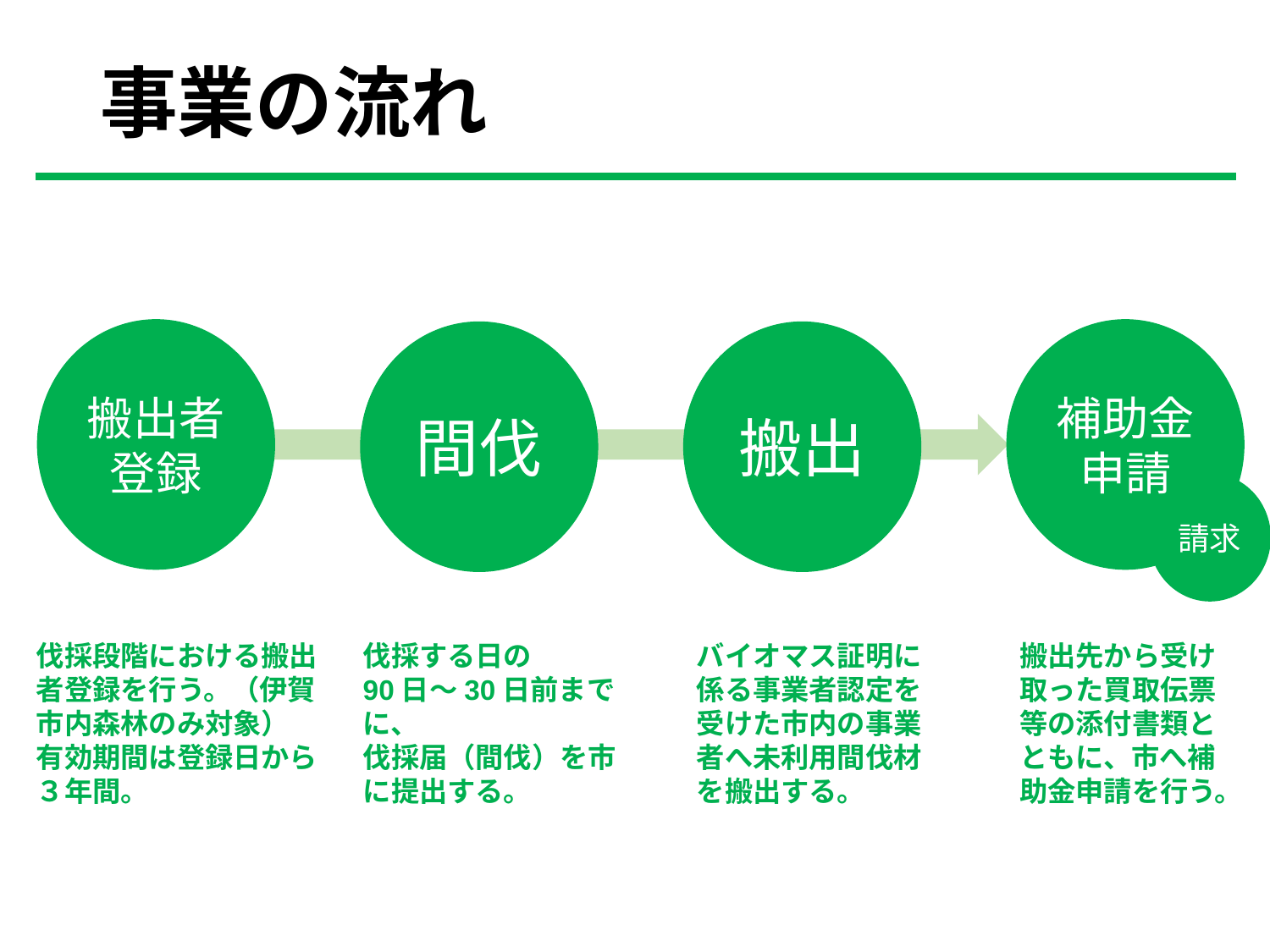

# 事業の流れ
搬出者
登録
補助金
申請
間伐
搬出

請求
伐採段階における搬出者登録を行う。（伊賀市内森林のみ対象）
有効期間は登録日から３年間。
バイオマス証明に係る事業者認定を受けた市内の事業者へ未利用間伐材を搬出する。
搬出先から受け取った買取伝票等の添付書類とともに、市へ補助金申請を行う。
伐採する日の
90日～30日前までに、
伐採届（間伐）を市に提出する。